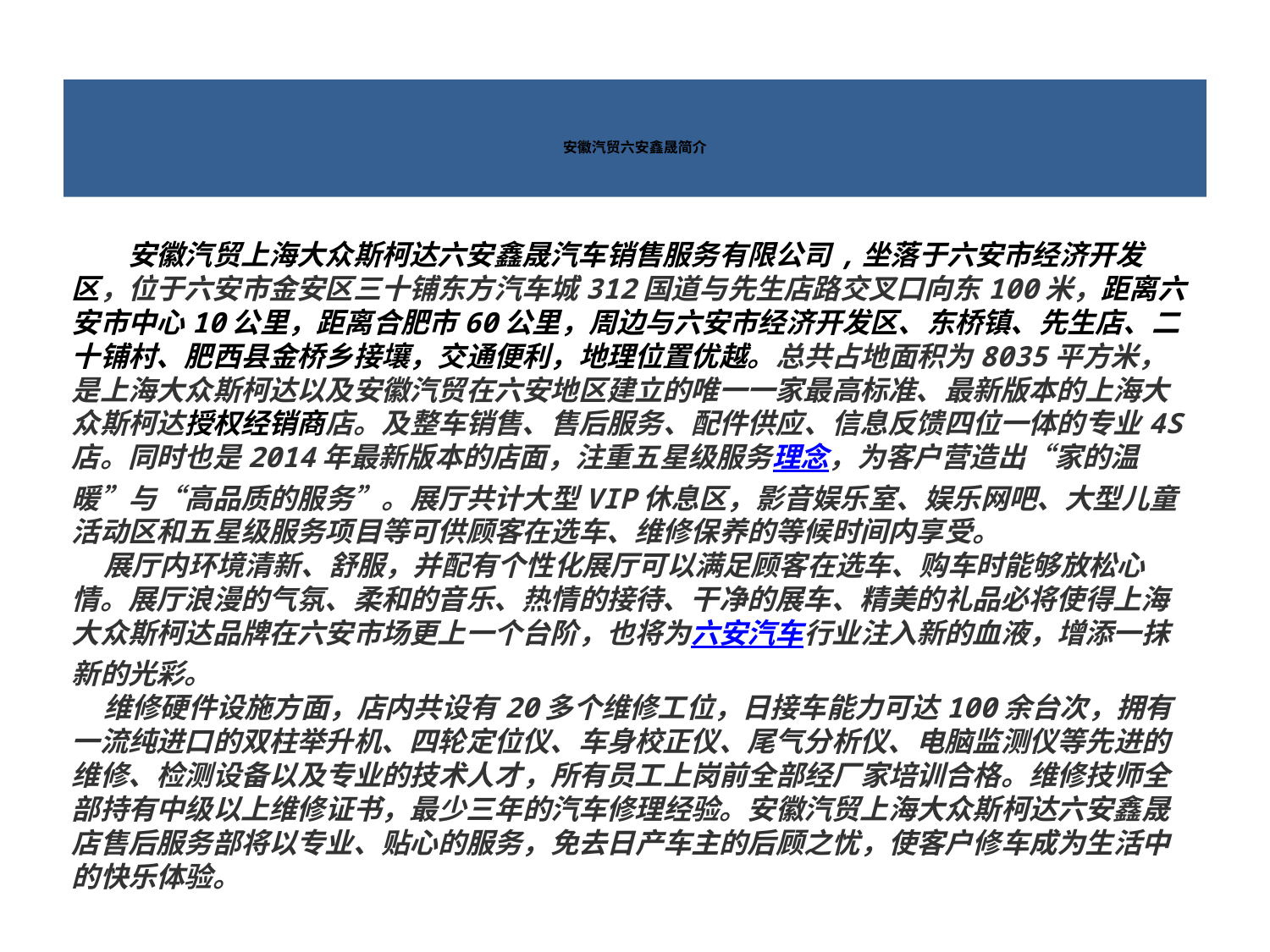

安徽汽贸六安鑫晟简介

    安徽汽贸上海大众斯柯达六安鑫晟汽车销售服务有限公司,坐落于六安市经济开发区，位于六安市金安区三十铺东方汽车城312国道与先生店路交叉口向东100米，距离六安市中心10公里，距离合肥市60公里，周边与六安市经济开发区、东桥镇、先生店、二十铺村、肥西县金桥乡接壤，交通便利，地理位置优越。总共占地面积为8035平方米，是上海大众斯柯达以及安徽汽贸在六安地区建立的唯一一家最高标准、最新版本的上海大众斯柯达授权经销商店。及整车销售、售后服务、配件供应、信息反馈四位一体的专业4S店。同时也是2014年最新版本的店面，注重五星级服务理念，为客户营造出“家的温暖”与“高品质的服务”。展厅共计大型VIP休息区，影音娱乐室、娱乐网吧、大型儿童活动区和五星级服务项目等可供顾客在选车、维修保养的等候时间内享受。
展厅内环境清新、舒服，并配有个性化展厅可以满足顾客在选车、购车时能够放松心情。展厅浪漫的气氛、柔和的音乐、热情的接待、干净的展车、精美的礼品必将使得上海大众斯柯达品牌在六安市场更上一个台阶，也将为六安汽车行业注入新的血液，增添一抹新的光彩。
维修硬件设施方面，店内共设有20多个维修工位，日接车能力可达100余台次，拥有一流纯进口的双柱举升机、四轮定位仪、车身校正仪、尾气分析仪、电脑监测仪等先进的维修、检测设备以及专业的技术人才，所有员工上岗前全部经厂家培训合格。维修技师全部持有中级以上维修证书，最少三年的汽车修理经验。安徽汽贸上海大众斯柯达六安鑫晟店售后服务部将以专业、贴心的服务，免去日产车主的后顾之忧，使客户修车成为生活中的快乐体验。